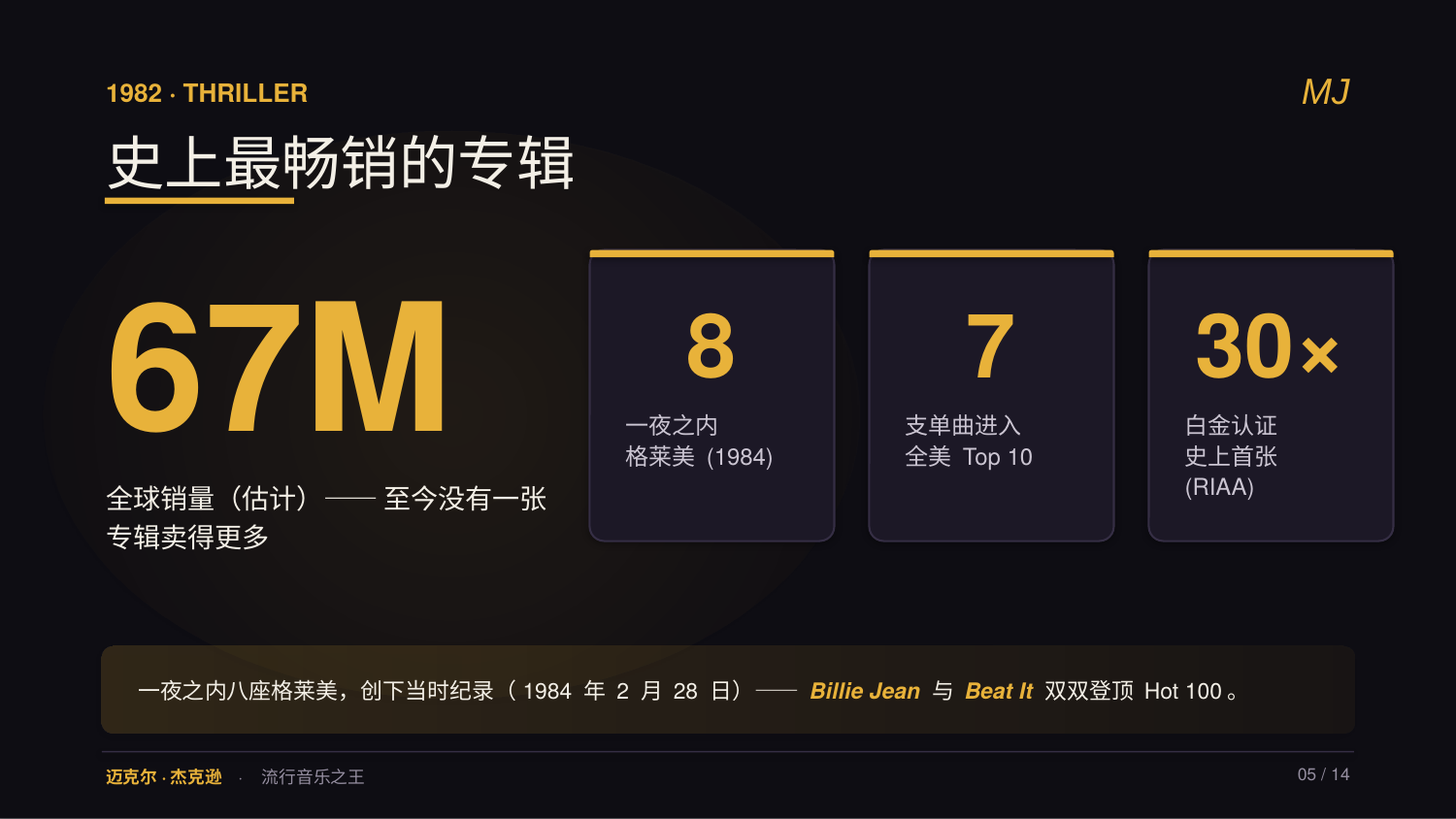

MJ
1982 · THRILLER
史上最畅销的专辑

67M

8
7
30×
一夜之内
格莱美 (1984)
支单曲进入
全美 Top 10
白金认证
史上首张 (RIAA)
全球销量（估计）—— 至今没有一张专辑卖得更多

一夜之内八座格莱美，创下当时纪录（1984 年 2 月 28 日）—— Billie Jean 与 Beat It 双双登顶 Hot 100。

迈克尔·杰克逊   ·   流行音乐之王
05 / 14